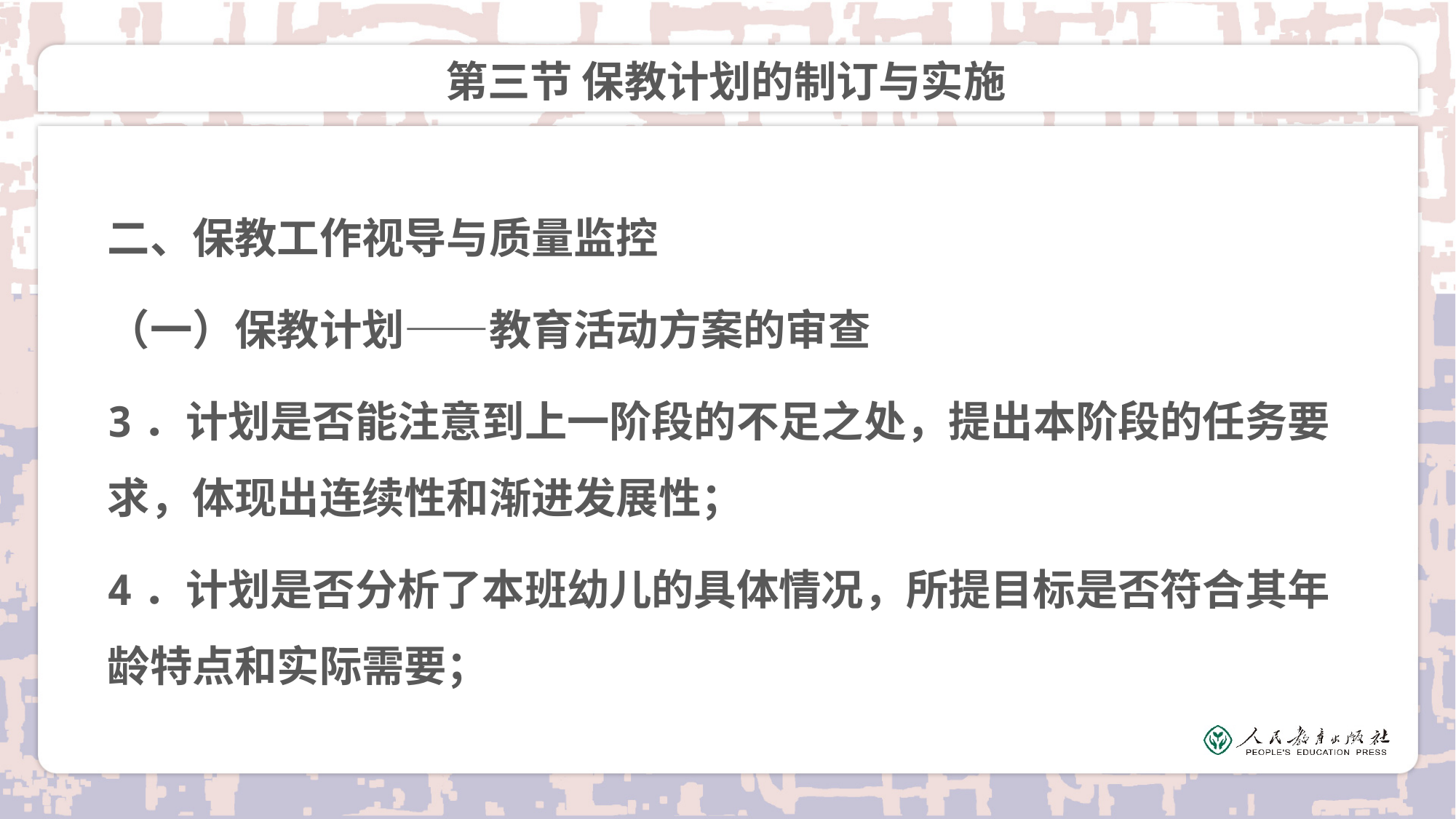

# 第三节 保教计划的制订与实施
二、保教工作视导与质量监控
（一）保教计划——教育活动方案的审查
3．计划是否能注意到上一阶段的不足之处，提出本阶段的任务要求，体现出连续性和渐进发展性；
4．计划是否分析了本班幼儿的具体情况，所提目标是否符合其年龄特点和实际需要；